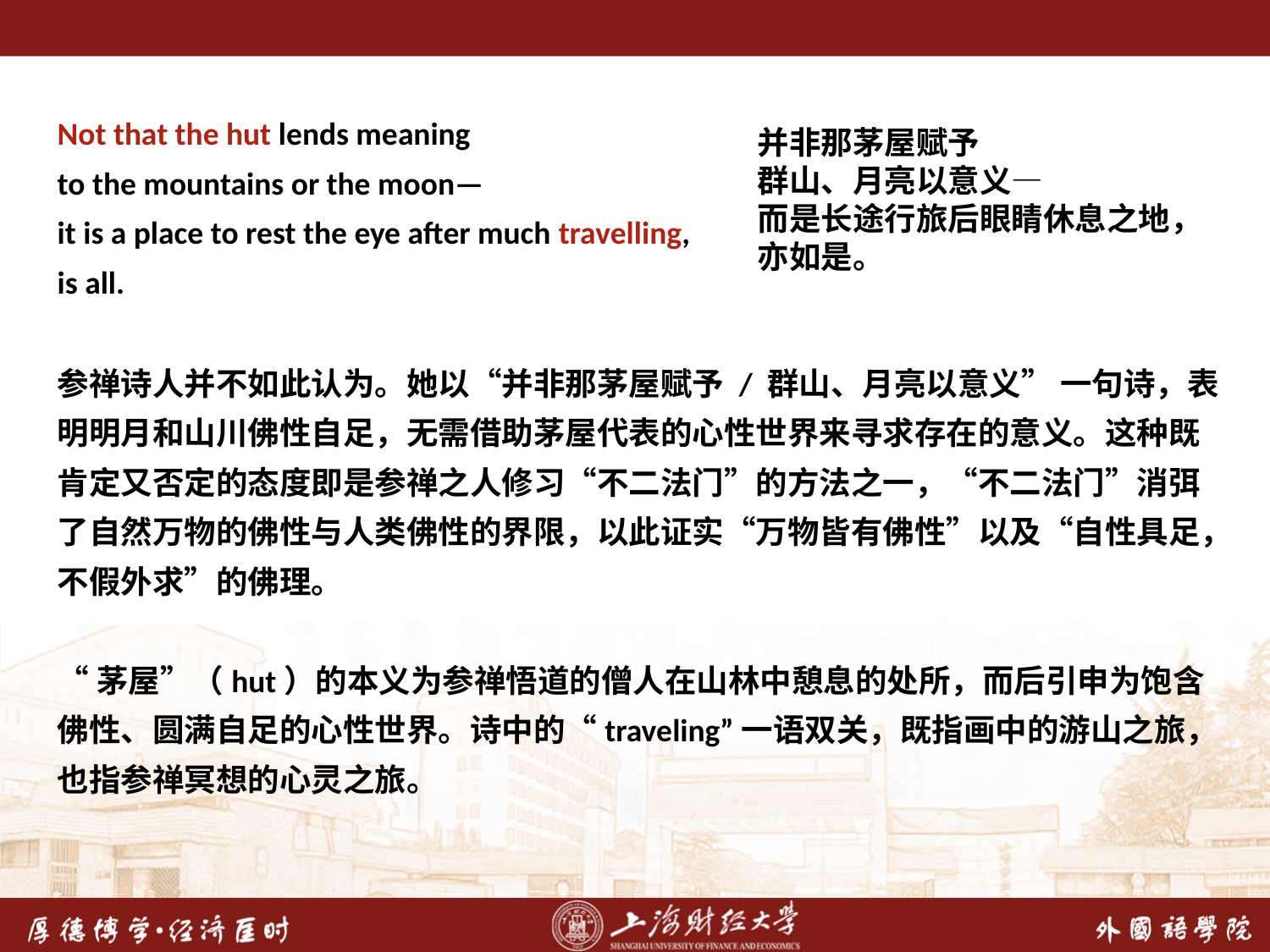

Not that the hut lends meaning
to the mountains or the moon—
it is a place to rest the eye after much travelling,
is all.
并非那茅屋赋予
群山、月亮以意义—
而是长途行旅后眼睛休息之地，
亦如是。
参禅诗人并不如此认为。她以“并非那茅屋赋予 / 群山、月亮以意义” 一句诗，表明明月和山川佛性自足，无需借助茅屋代表的心性世界来寻求存在的意义。这种既肯定又否定的态度即是参禅之人修习“不二法门”的方法之一，“不二法门”消弭了自然万物的佛性与人类佛性的界限，以此证实“万物皆有佛性”以及“自性具足，不假外求”的佛理。

“茅屋”（hut）的本义为参禅悟道的僧人在山林中憩息的处所，而后引申为饱含佛性、圆满自足的心性世界。诗中的“traveling”一语双关，既指画中的游山之旅，也指参禅冥想的心灵之旅。